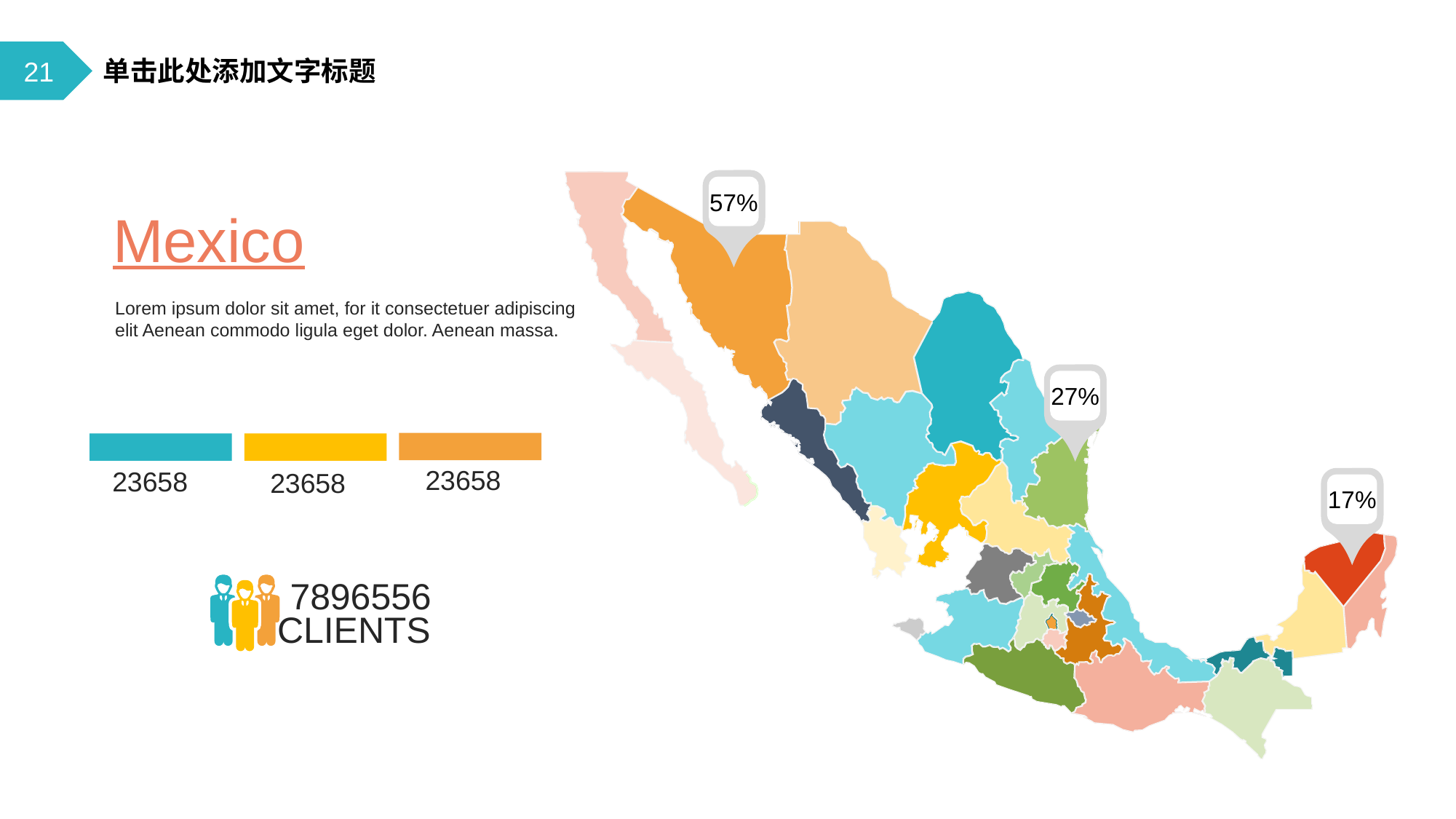

23
21
单击此处添加文字标题

57%

Mexico
Lorem ipsum dolor sit amet, for it consectetuer adipiscing elit Aenean commodo ligula eget dolor. Aenean massa.

27%

23658
23658
23658

17%
7896556
CLIENTS